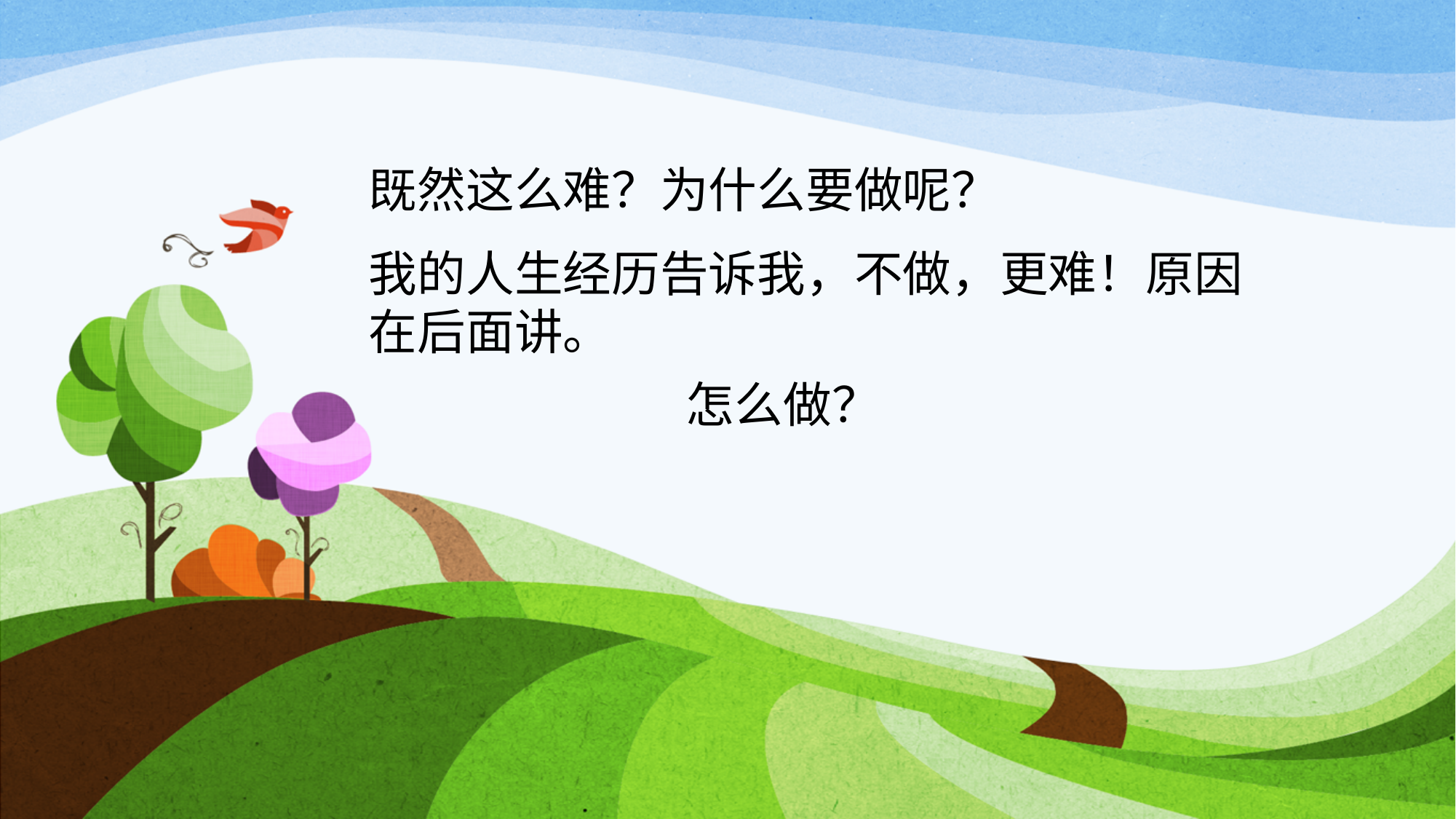

既然这么难？为什么要做呢？

我的人生经历告诉我，不做，更难！原因在后面讲。

                            怎么做？